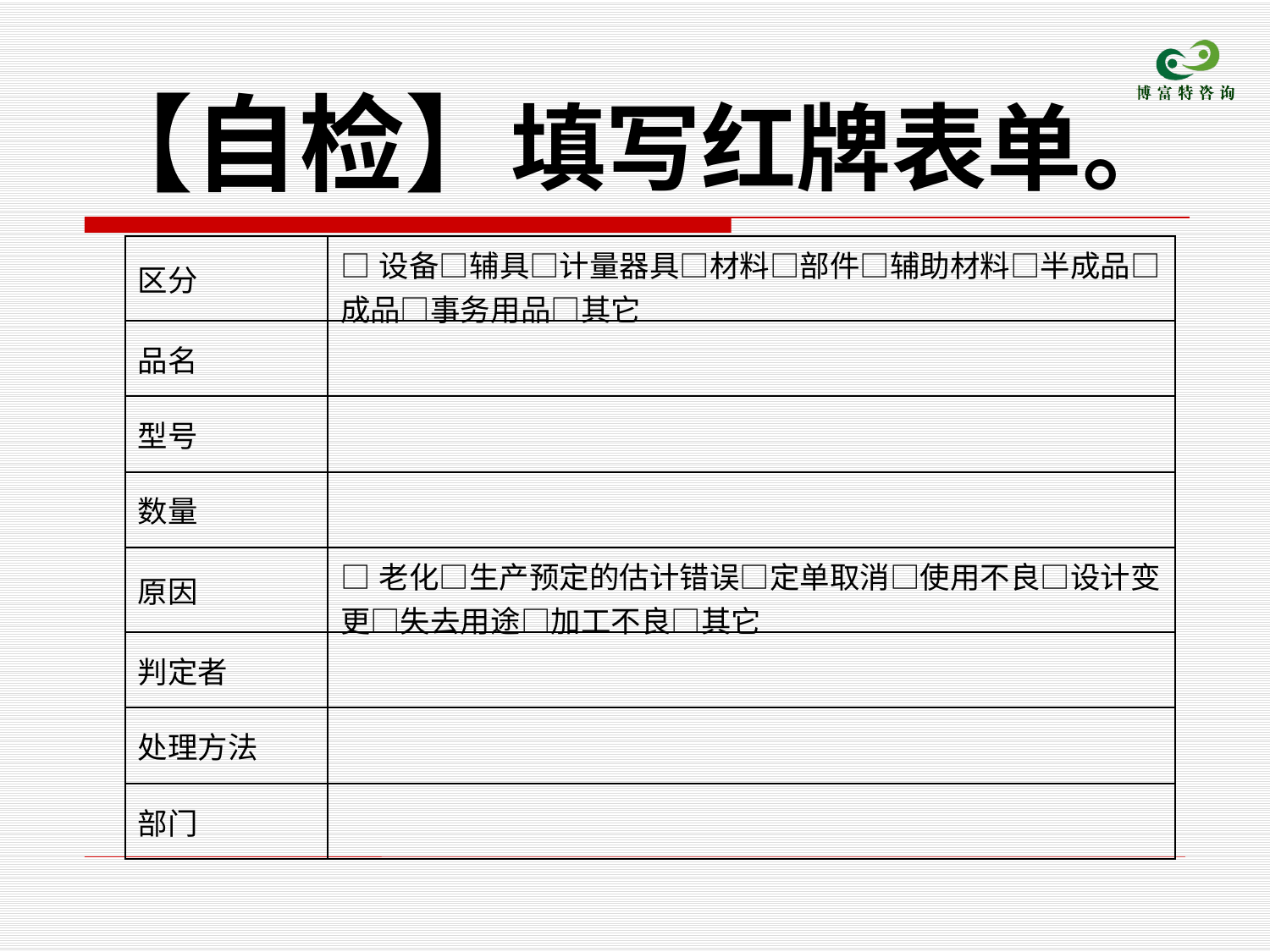

【自检】填写红牌表单。
| 区分 | □设备□辅具□计量器具□材料□部件□辅助材料□半成品□成品□事务用品□其它 |
| --- | --- |
| 品名 |  |
| 型号 |  |
| 数量 |  |
| 原因 | □老化□生产预定的估计错误□定单取消□使用不良□设计变更□失去用途□加工不良□其它 |
| 判定者 |  |
| 处理方法 |  |
| 部门 |  |
320